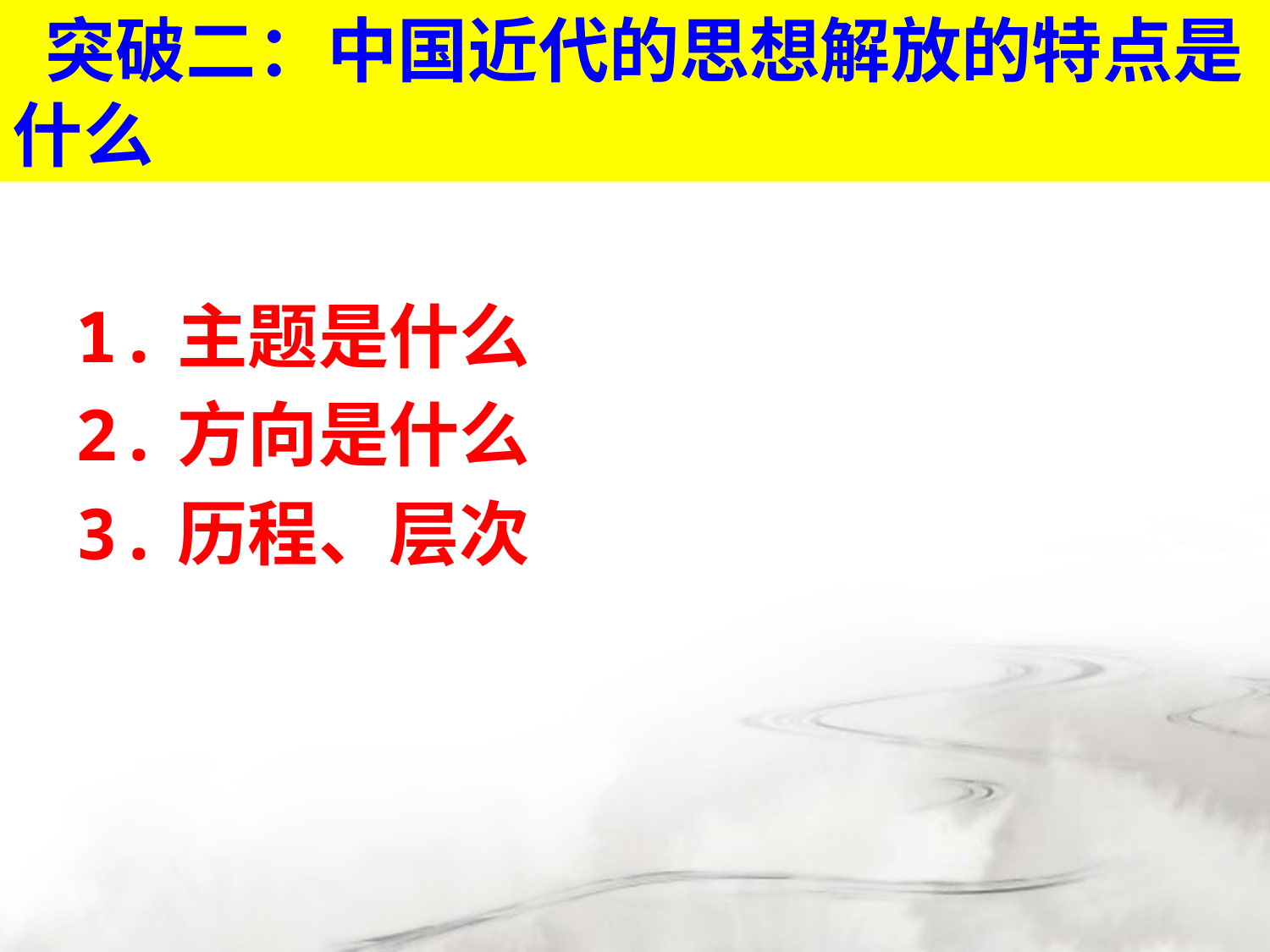

突破二：中国近代的思想解放的特点是什么
1.主题是什么
2.方向是什么
3.历程、层次